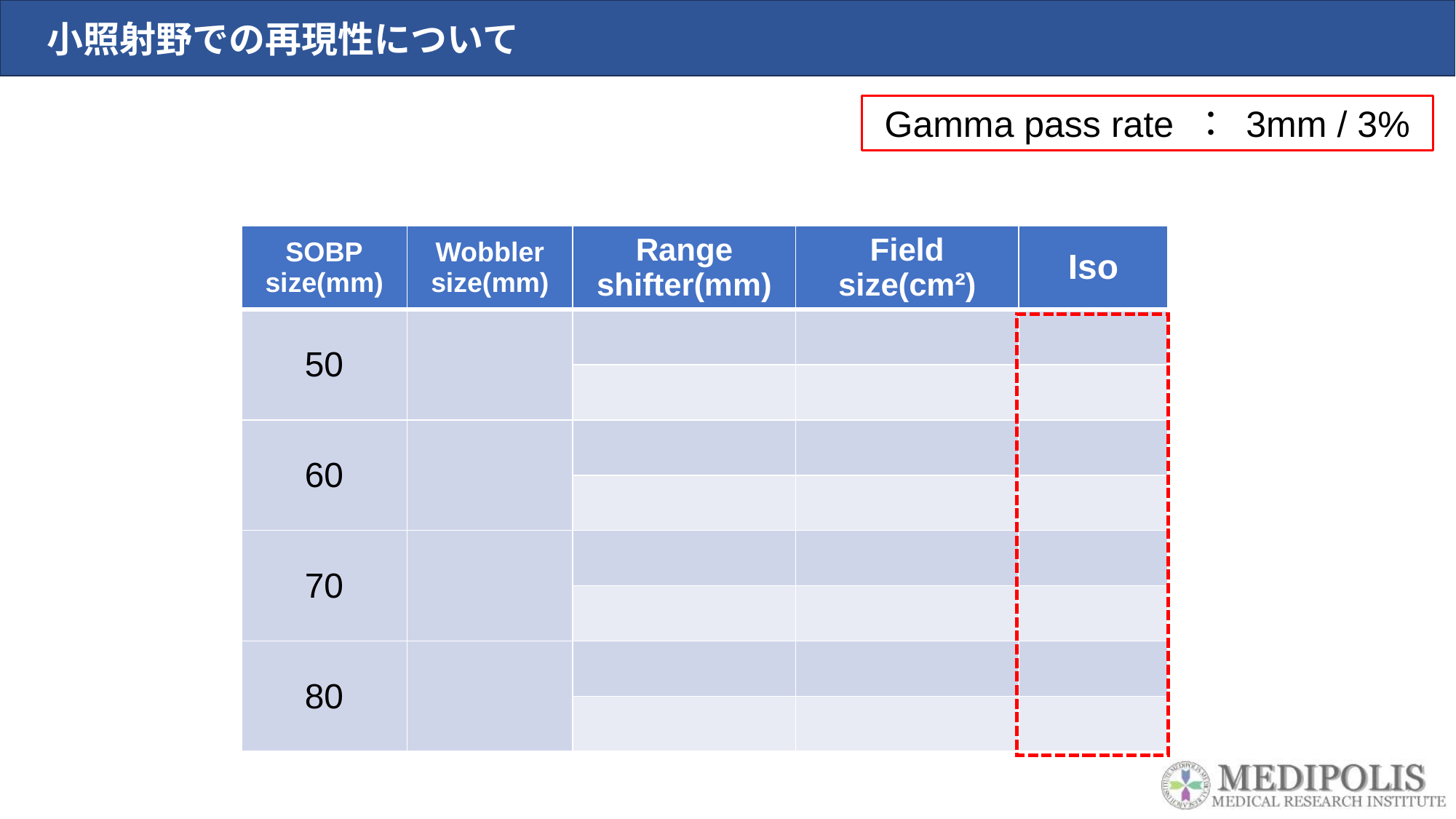

小照射野での再現性について
Gamma pass rate ： 3mm / 3%
| SOBP size(mm) | Wobbler size(mm) | Range shifter(mm) | Field size(cm²) | Iso |
| --- | --- | --- | --- | --- |
| 50 |  |  |  |  |
|  |  |  |  |  |
| 60 |  |  |  |  |
|  |  |  |  |  |
| 70 |  |  |  |  |
|  |  |  |  |  |
| 80 |  |  |  |  |
|  |  |  |  |  |